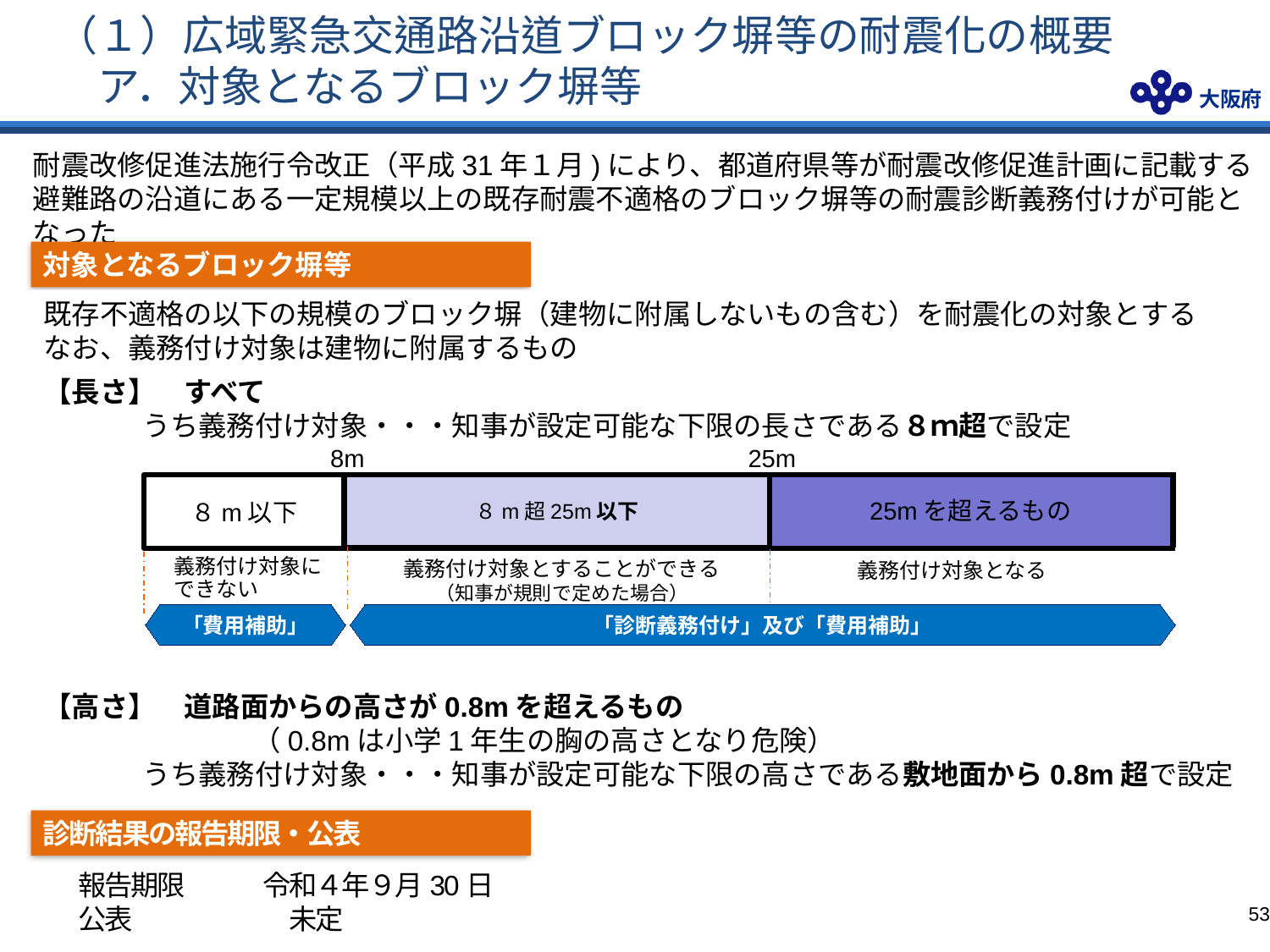

# （１）広域緊急交通路沿道ブロック塀等の耐震化の概要 　　ア．対象となるブロック塀等
耐震改修促進法施行令改正（平成31年１月)により、都道府県等が耐震改修促進計画に記載する避難路の沿道にある一定規模以上の既存耐震不適格のブロック塀等の耐震診断義務付けが可能となった
対象となるブロック塀等
既存不適格の以下の規模のブロック塀（建物に附属しないもの含む）を耐震化の対象とする
なお、義務付け対象は建物に附属するもの
【長さ】　すべて
うち義務付け対象・・・知事が設定可能な下限の長さである８ｍ超で設定

【高さ】　道路面からの高さが0.8mを超えるもの
　　　　　　　（0.8mは小学1年生の胸の高さとなり危険）
うち義務付け対象・・・知事が設定可能な下限の高さである敷地面から0.8m超で設定
8m
25m
25mを超えるもの
８m超25m以下
８m以下

義務付け対象に
できない
義務付け対象となる
義務付け対象とすることができる
（知事が規則で定めた場合）
「費用補助」
「診断義務付け」及び「費用補助」
診断結果の報告期限・公表
報告期限　　　令和４年９月30日
公表　　　　　　未定
53